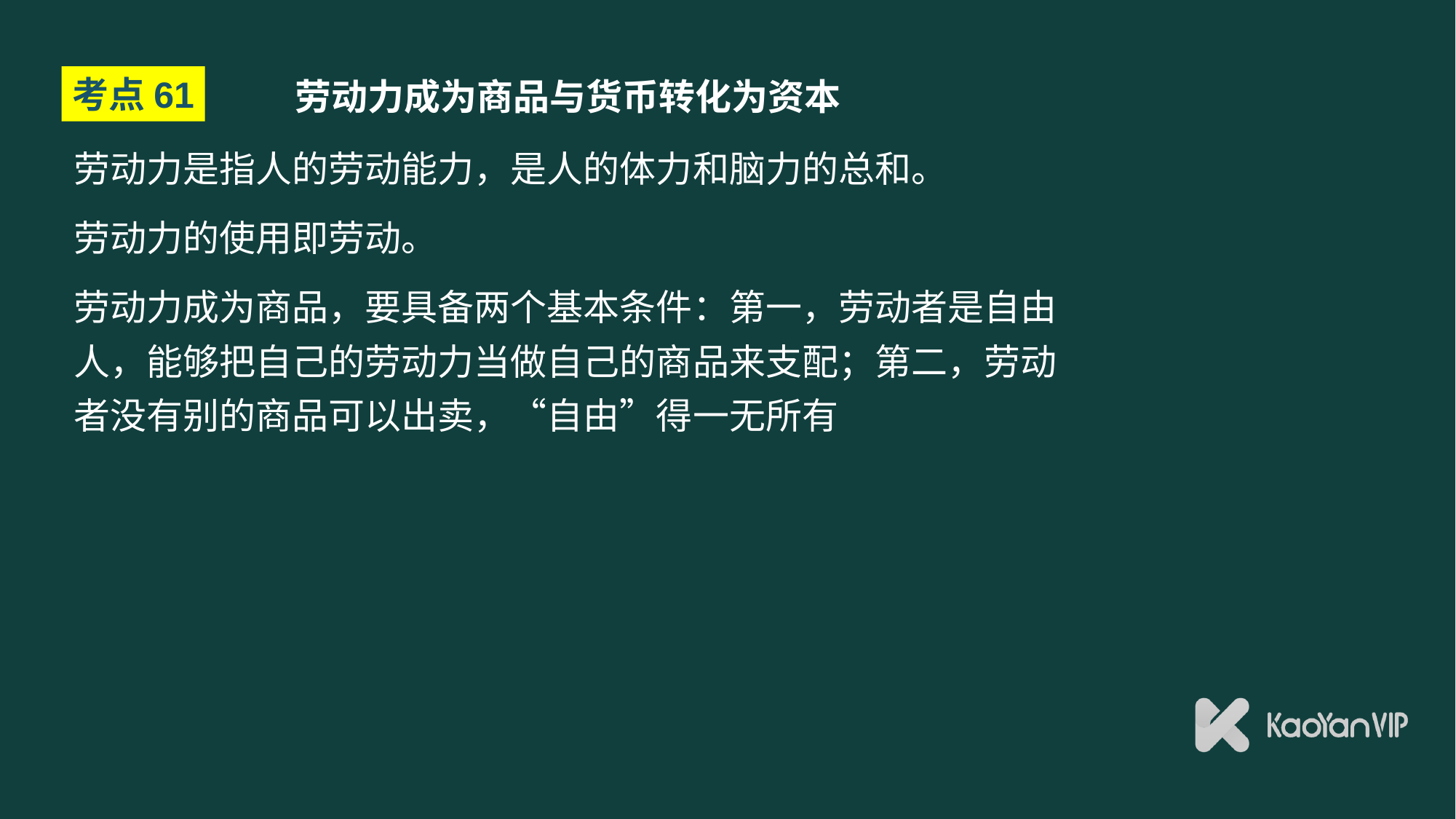

# 劳动力成为商品与货币转化为资本
考点61
劳动力是指人的劳动能力，是人的体力和脑力的总和。
劳动力的使用即劳动。
劳动力成为商品，要具备两个基本条件：第一，劳动者是自由人，能够把自己的劳动力当做自己的商品来支配；第二，劳动者没有别的商品可以出卖，“自由”得一无所有